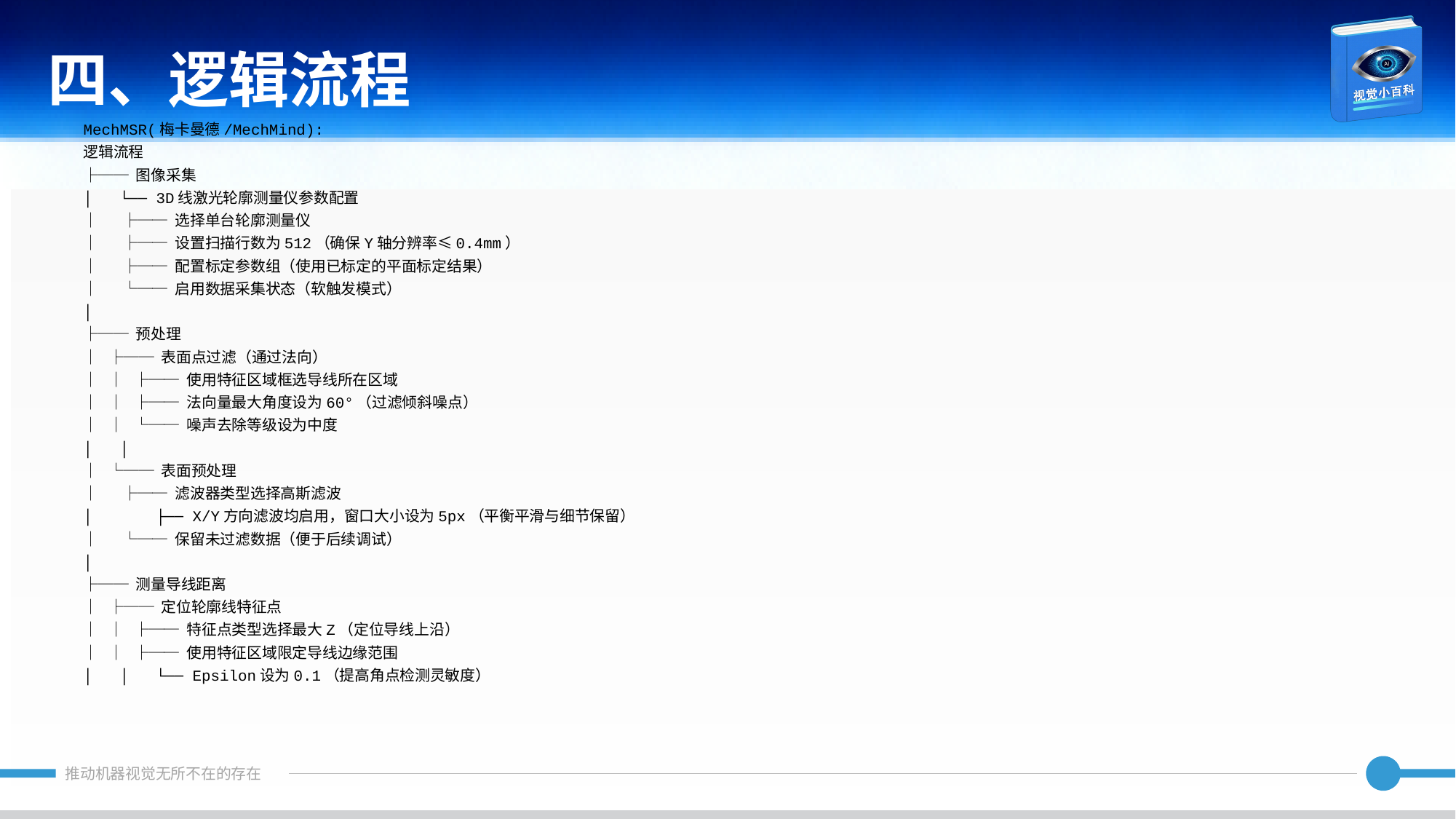

四、逻辑流程

MechMSR(梅卡曼德/MechMind):
逻辑流程
├── 图像采集
│   └── 3D线激光轮廓测量仪参数配置
│       ├── 选择单台轮廓测量仪
│       ├── 设置扫描行数为512（确保Y轴分辨率≤0.4mm）
│       ├── 配置标定参数组（使用已标定的平面标定结果）
│       └── 启用数据采集状态（软触发模式）
│
├── 预处理
│   ├── 表面点过滤（通过法向）
│   │   ├── 使用特征区域框选导线所在区域
│   │   ├── 法向量最大角度设为60°（过滤倾斜噪点）
│   │   └── 噪声去除等级设为中度
│   │
│   └── 表面预处理
│       ├── 滤波器类型选择高斯滤波
│       ├── X/Y方向滤波均启用，窗口大小设为5px（平衡平滑与细节保留）
│       └── 保留未过滤数据（便于后续调试）
│
├── 测量导线距离
│   ├── 定位轮廓线特征点
│   │   ├── 特征点类型选择最大Z（定位导线上沿）
│   │   ├── 使用特征区域限定导线边缘范围
│   │   └── Epsilon设为0.1（提高角点检测灵敏度）
8